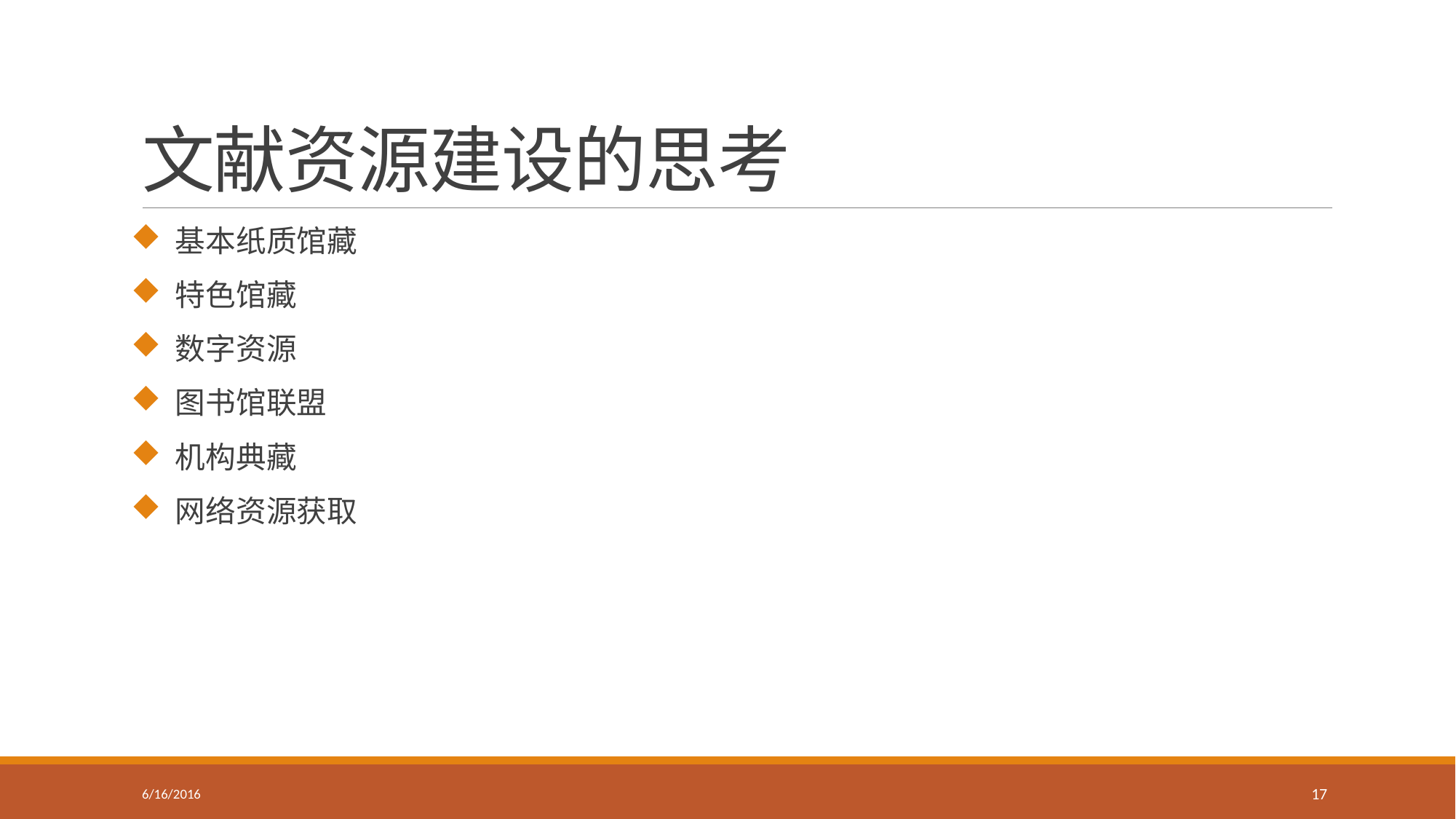

# 文献资源建设的思考
 基本纸质馆藏
 特色馆藏
 数字资源
 图书馆联盟
 机构典藏
 网络资源获取

6/16/2016
17